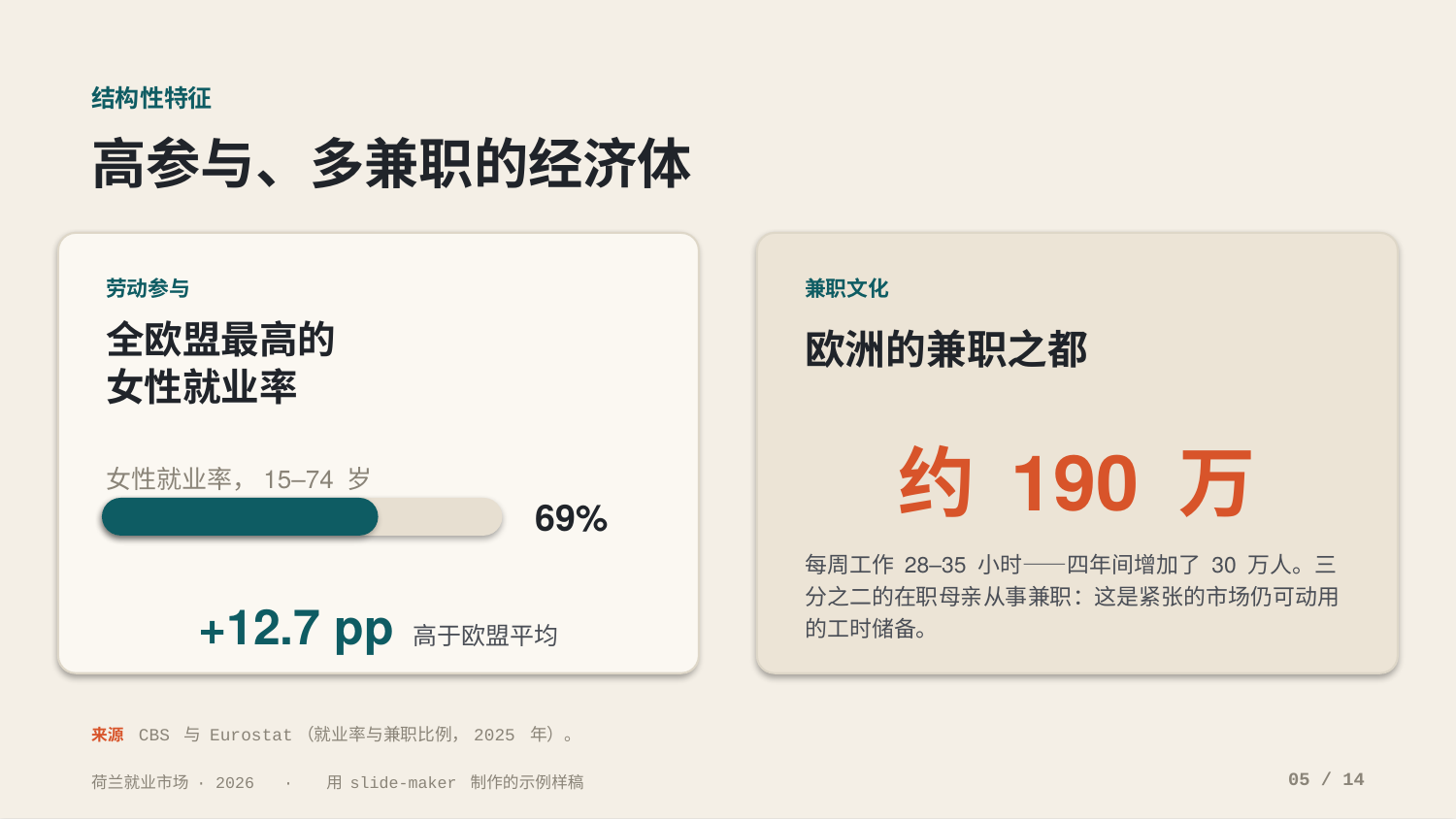

结构性特征
高参与、多兼职的经济体

劳动参与
兼职文化
全欧盟最高的
女性就业率
欧洲的兼职之都
约 190 万
女性就业率，15–74 岁

69%
每周工作 28–35 小时——四年间增加了 30 万人。三分之二的在职母亲从事兼职：这是紧张的市场仍可动用的工时储备。
+12.7 pp  高于欧盟平均
来源   CBS 与 Eurostat（就业率与兼职比例，2025 年）。
05 / 14
荷兰就业市场 · 2026   ·   用 slide-maker 制作的示例样稿